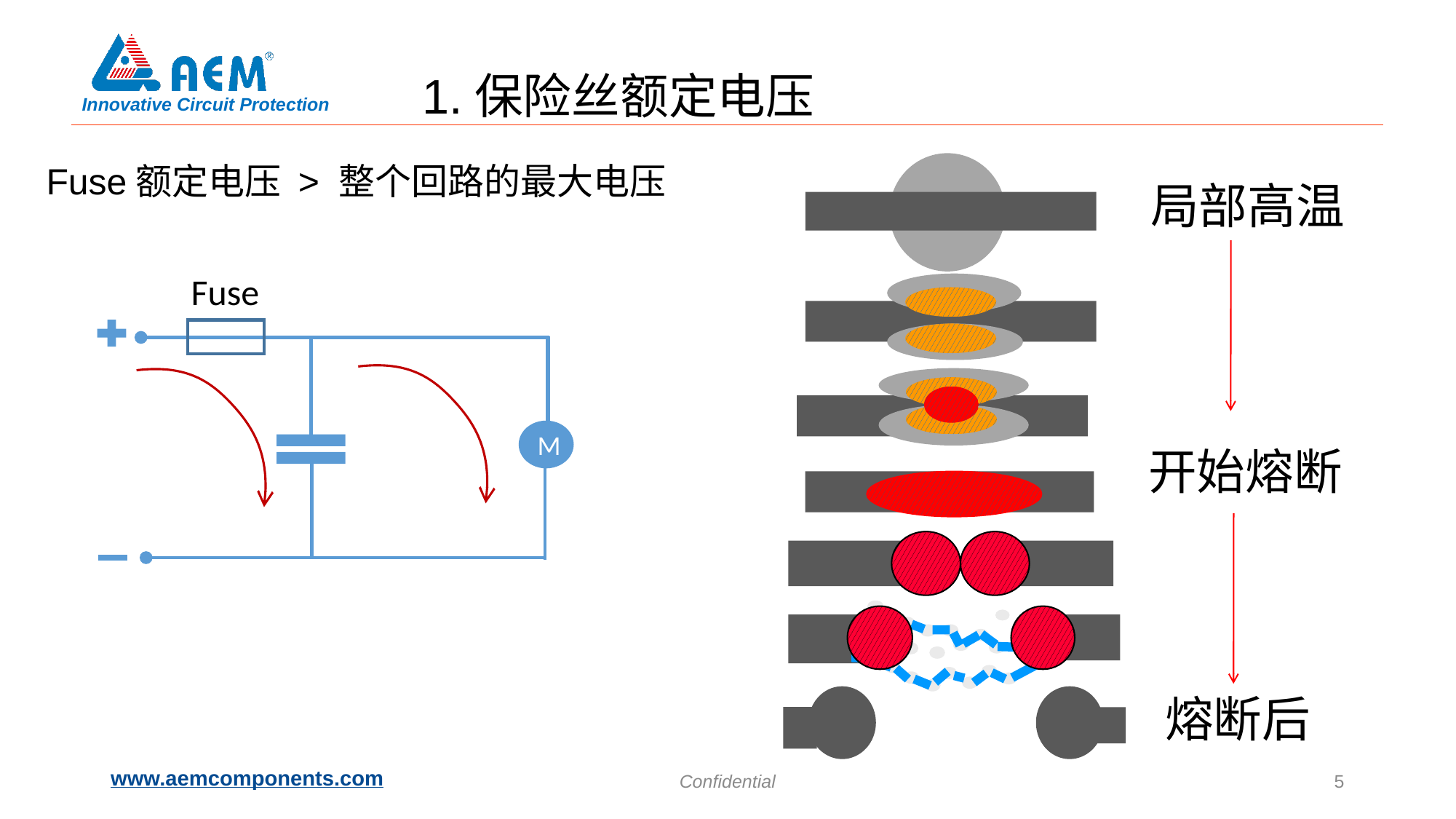

1.保险丝额定电压
Fuse额定电压 > 整个回路的最大电压

局部高温
Fuse

M

开始熔断

熔断后

Confidential
5